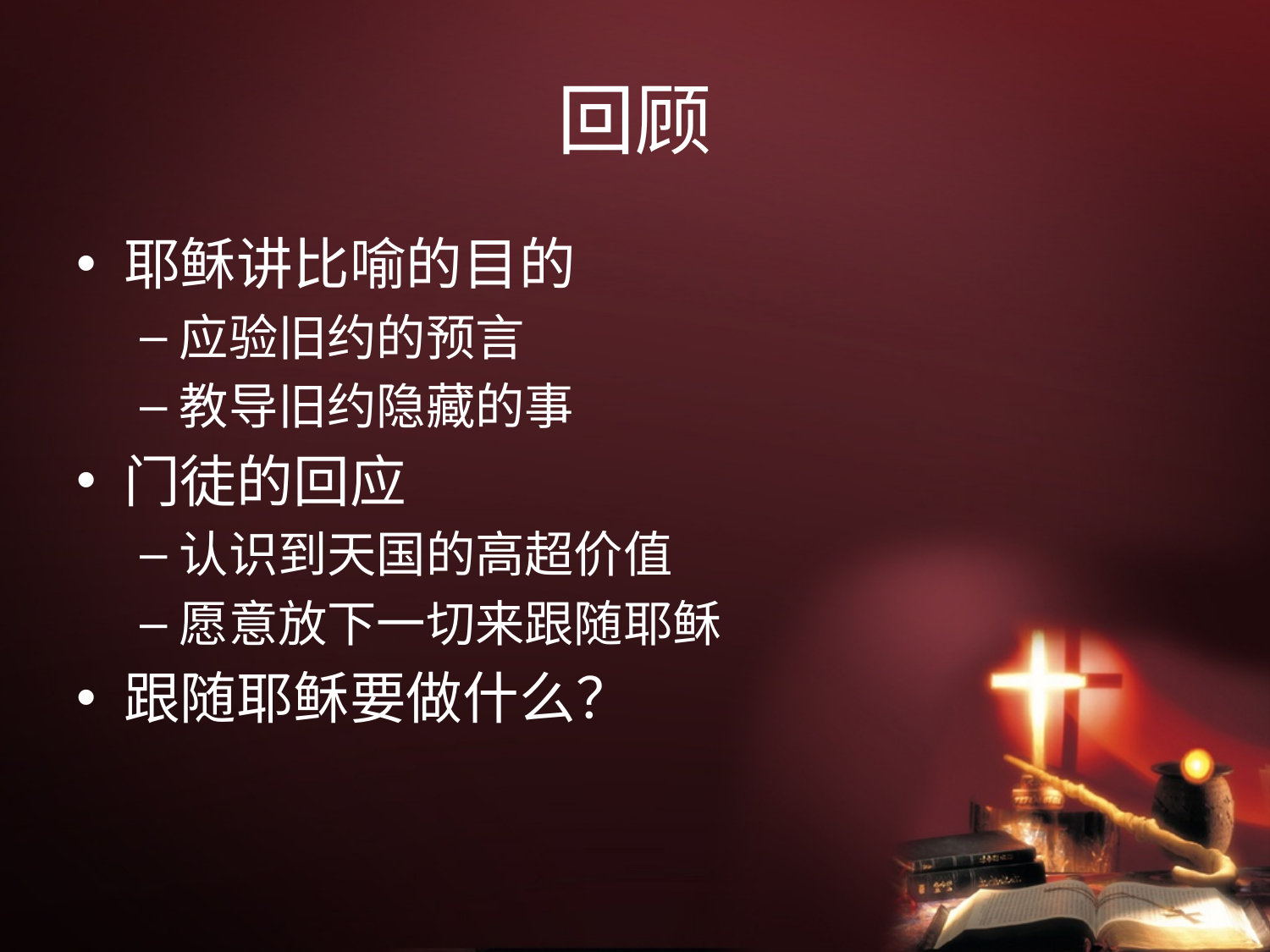

# 回顾
耶稣讲比喻的目的
应验旧约的预言
教导旧约隐藏的事
门徒的回应
认识到天国的高超价值
愿意放下一切来跟随耶稣
跟随耶稣要做什么？